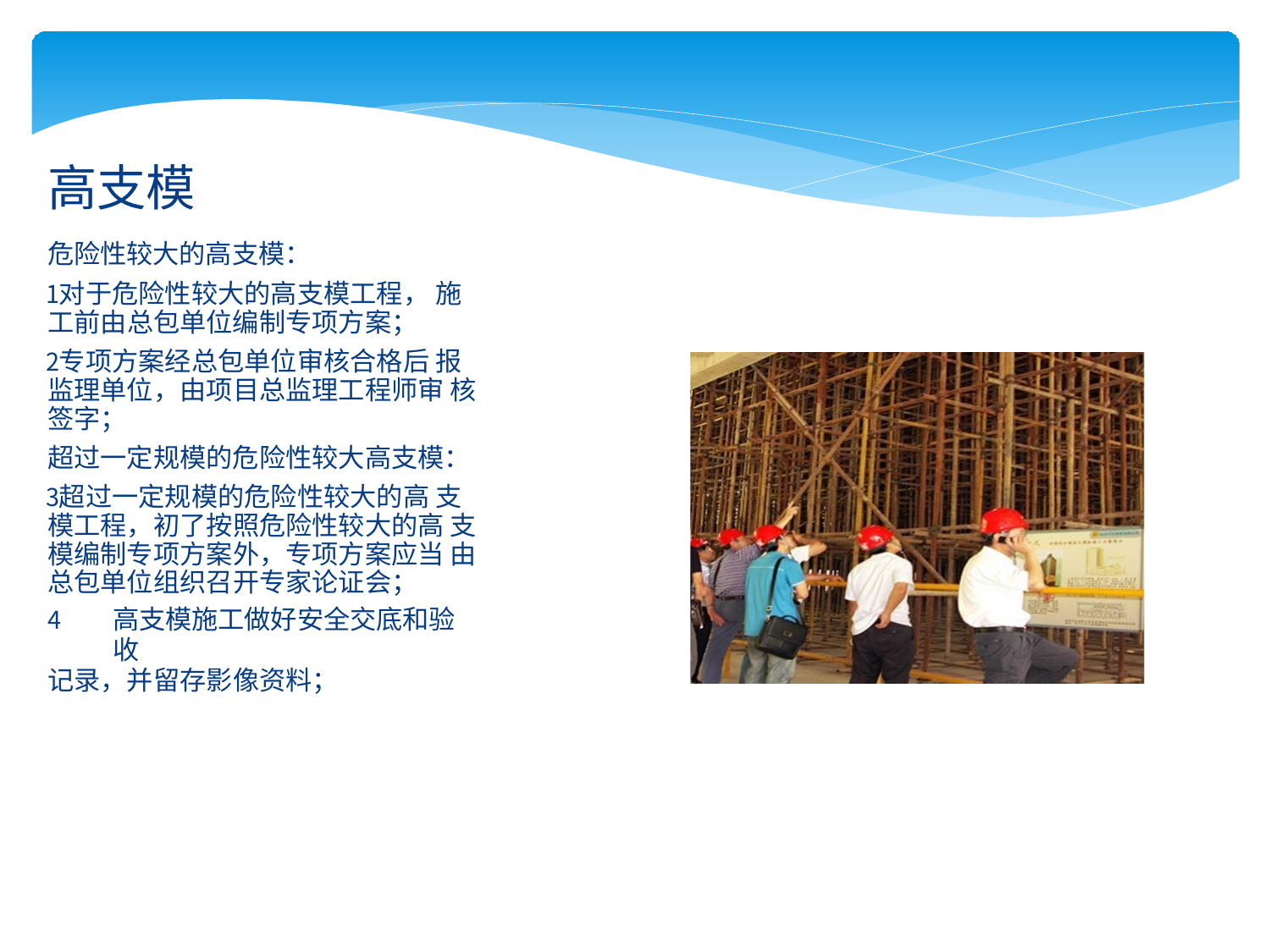

高支模
# 危险性较大的高支模：
对于危险性较大的高支模工程， 施工前由总包单位编制专项方案；
专项方案经总包单位审核合格后 报监理单位，由项目总监理工程师审 核签字；
超过一定规模的危险性较大高支模：
超过一定规模的危险性较大的高 支模工程，初了按照危险性较大的高 支模编制专项方案外，专项方案应当 由总包单位组织召开专家论证会；
高支模施工做好安全交底和验收
记录，并留存影像资料；